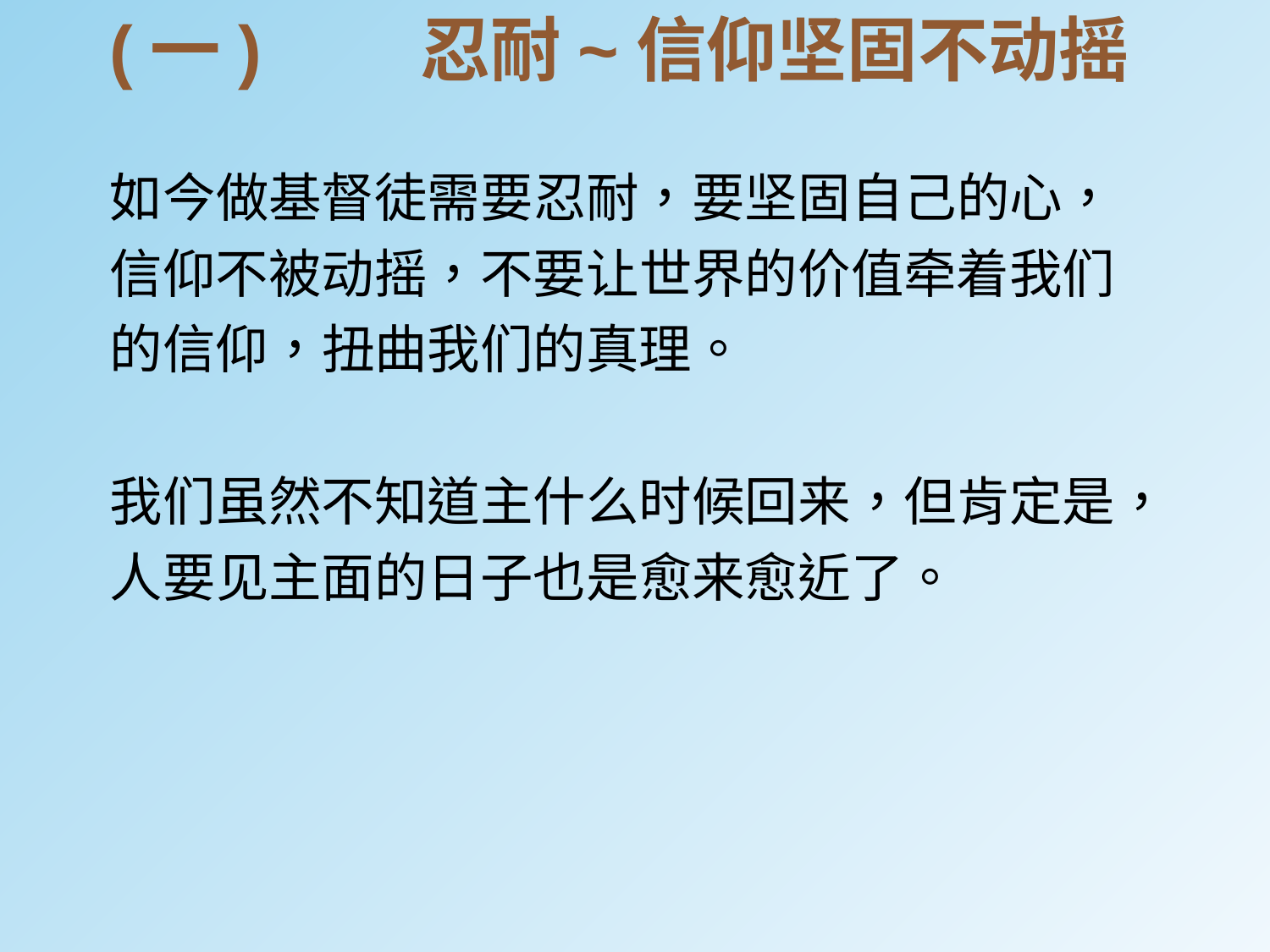

(一)	  忍耐~信仰坚固不动摇
如今做基督徒需要忍耐，要坚固自己的心，信仰不被动摇，不要让世界的价值牵着我们的信仰，扭曲我们的真理。

我们虽然不知道主什么时候回来，但肯定是，
人要见主面的日子也是愈来愈近了。